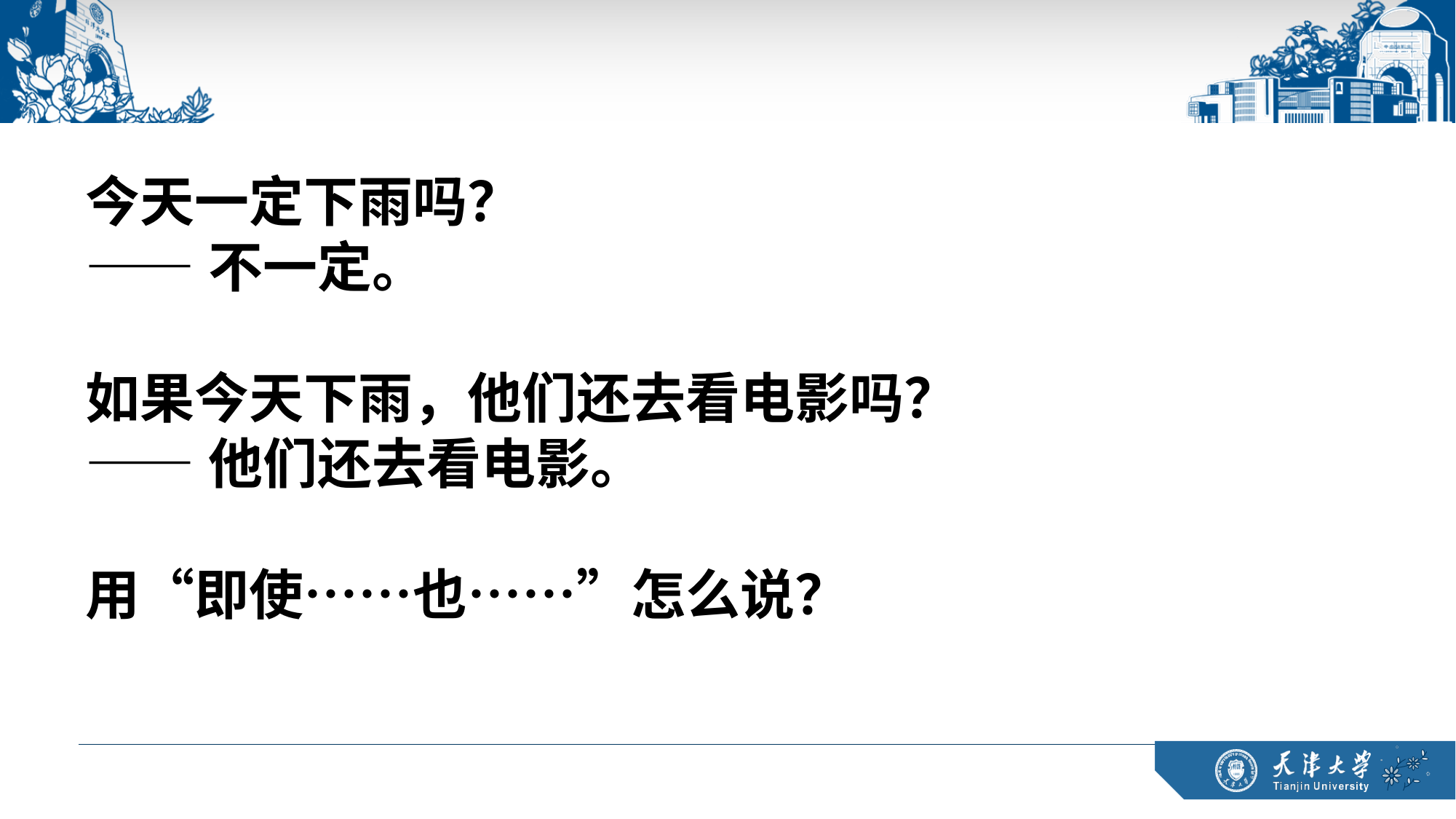

今天一定下雨吗？
——不一定。

如果今天下雨，他们还去看电影吗？
——他们还去看电影。

用“即使……也……”怎么说？